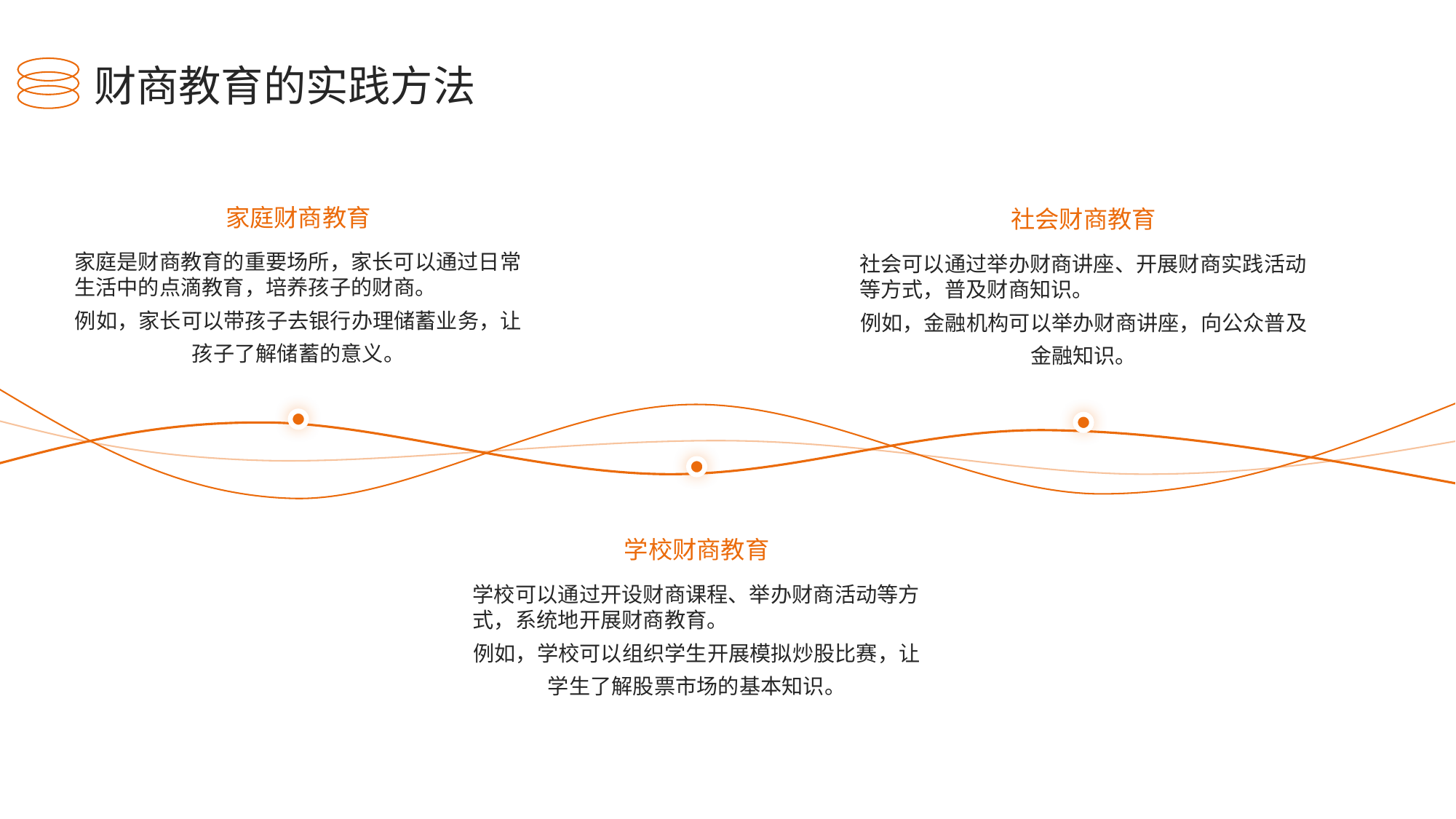

财商教育的实践方法

家庭财商教育
社会财商教育
家庭是财商教育的重要场所，家长可以通过日常生活中的点滴教育，培养孩子的财商。
例如，家长可以带孩子去银行办理储蓄业务，让孩子了解储蓄的意义。
社会可以通过举办财商讲座、开展财商实践活动等方式，普及财商知识。
例如，金融机构可以举办财商讲座，向公众普及金融知识。

学校财商教育
学校可以通过开设财商课程、举办财商活动等方式，系统地开展财商教育。
例如，学校可以组织学生开展模拟炒股比赛，让学生了解股票市场的基本知识。